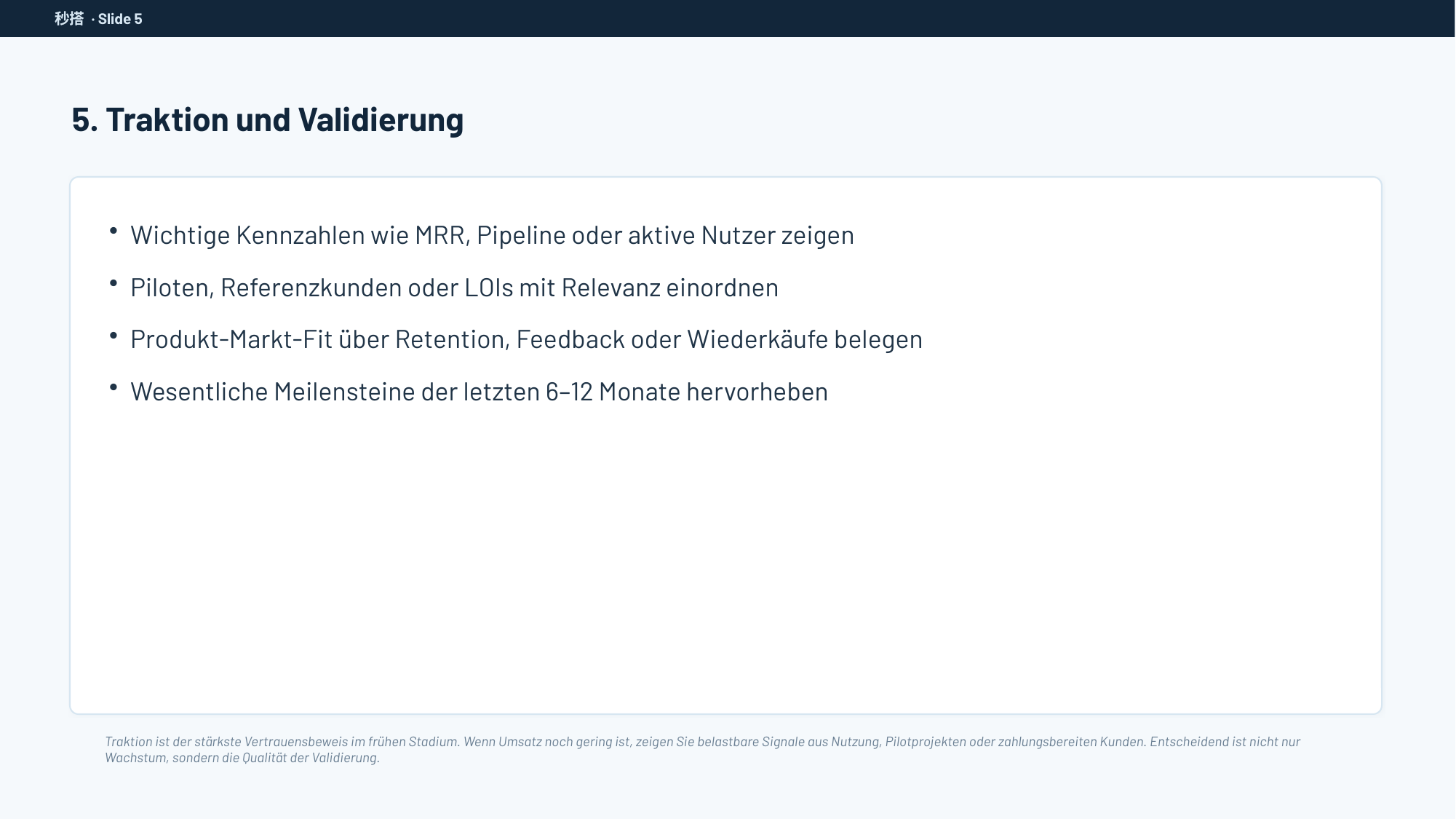

秒搭 · Slide 5
5. Traktion und Validierung

Wichtige Kennzahlen wie MRR, Pipeline oder aktive Nutzer zeigen
Piloten, Referenzkunden oder LOIs mit Relevanz einordnen
Produkt-Markt-Fit über Retention, Feedback oder Wiederkäufe belegen
Wesentliche Meilensteine der letzten 6–12 Monate hervorheben
Traktion ist der stärkste Vertrauensbeweis im frühen Stadium. Wenn Umsatz noch gering ist, zeigen Sie belastbare Signale aus Nutzung, Pilotprojekten oder zahlungsbereiten Kunden. Entscheidend ist nicht nur Wachstum, sondern die Qualität der Validierung.